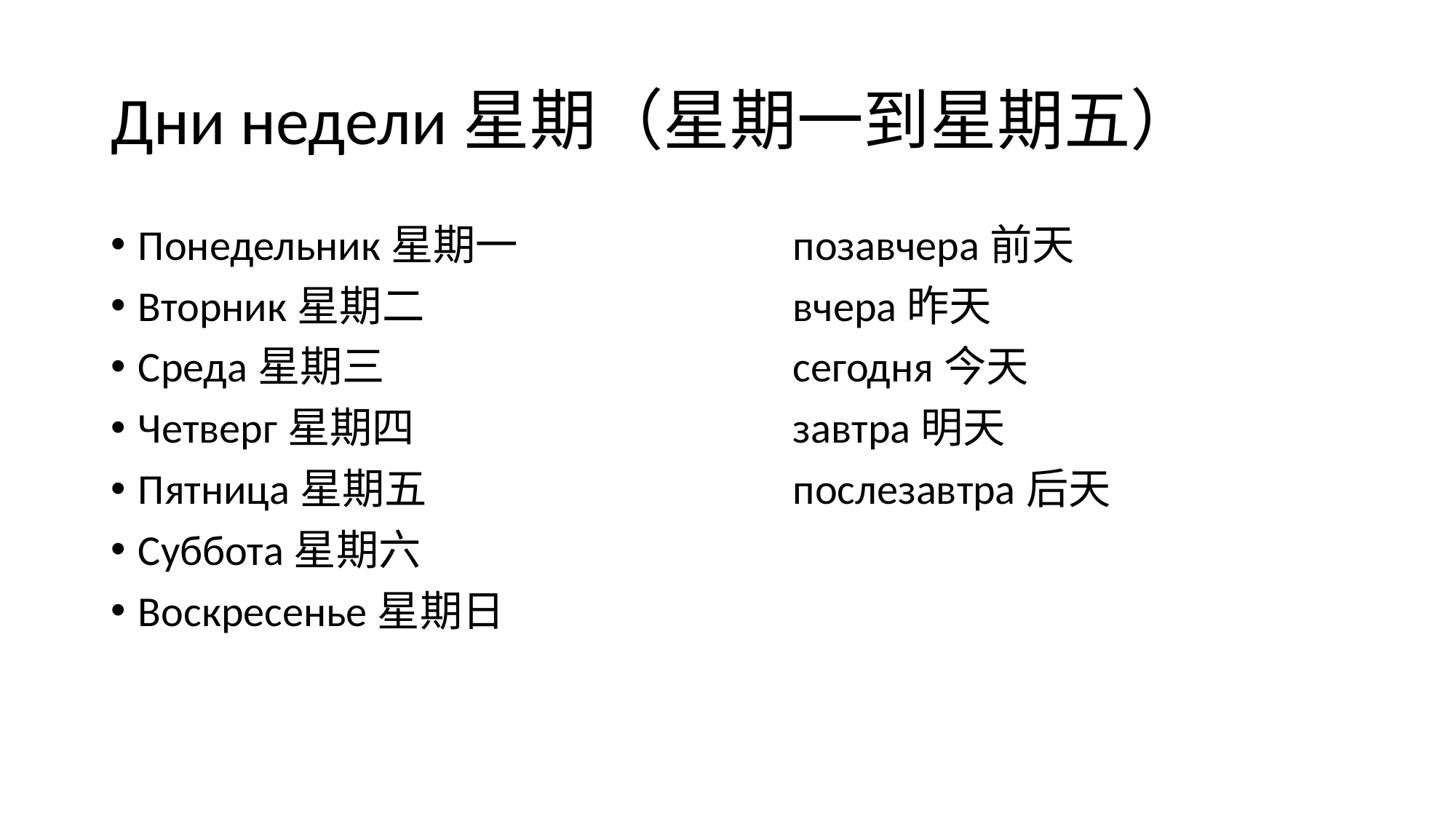

# Дни недели星期（星期一到星期五）
Понедельник星期一  			позавчера前天
Вторник星期二                               	вчера昨天
Среда星期三                                   	сегодня今天
Четверг星期四                                 	завтра明天
Пятница星期五                                	послезавтра后天
Суббота星期六
Воскресенье星期日